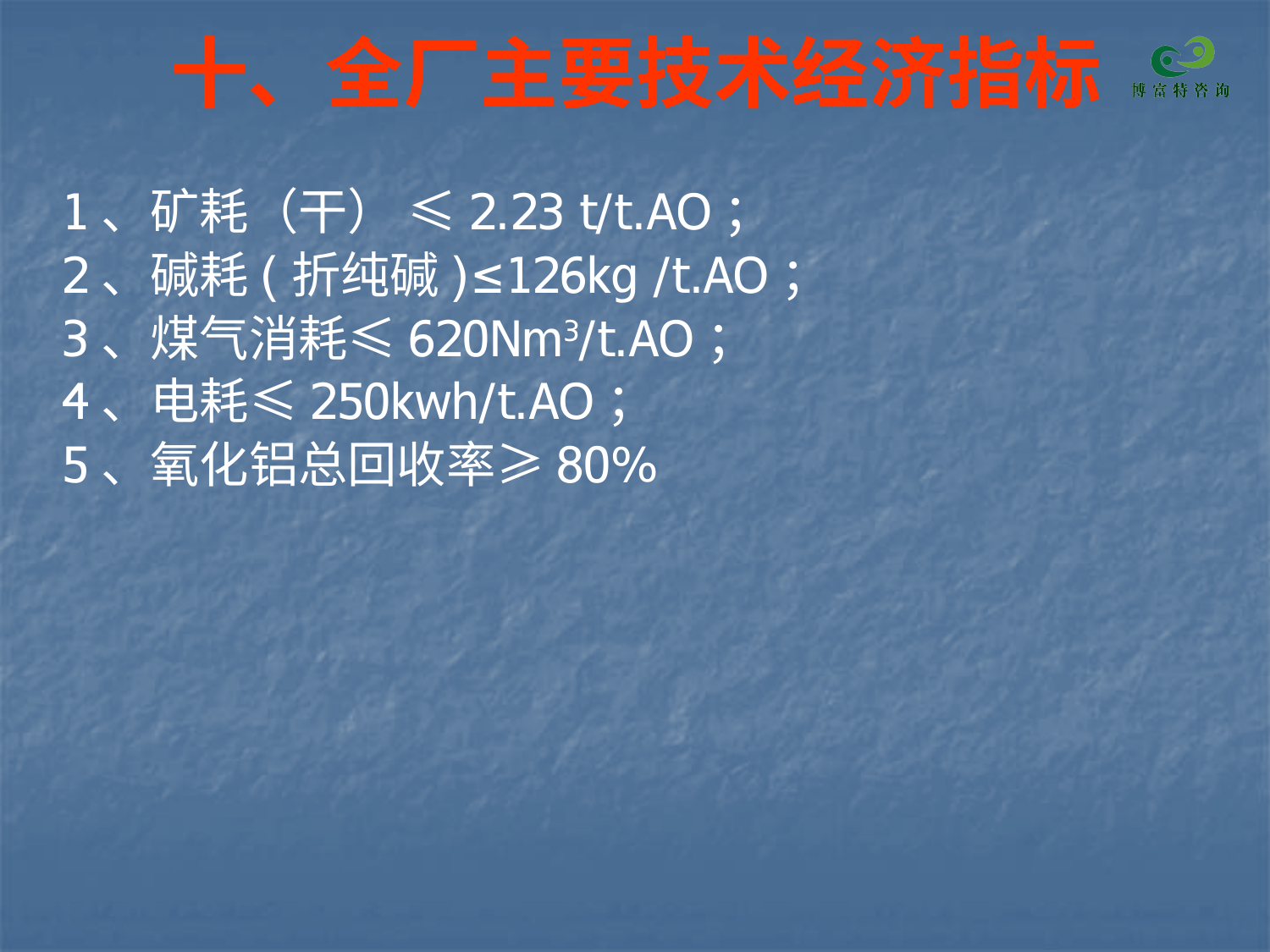

十、全厂主要技术经济指标
1、矿耗（干） ≤2.23 t/t.AO；
2、碱耗(折纯碱)≤126kg /t.AO；
3、煤气消耗≤620Nm3/t.AO；
4、电耗≤250kwh/t.AO；
5、氧化铝总回收率≥80%